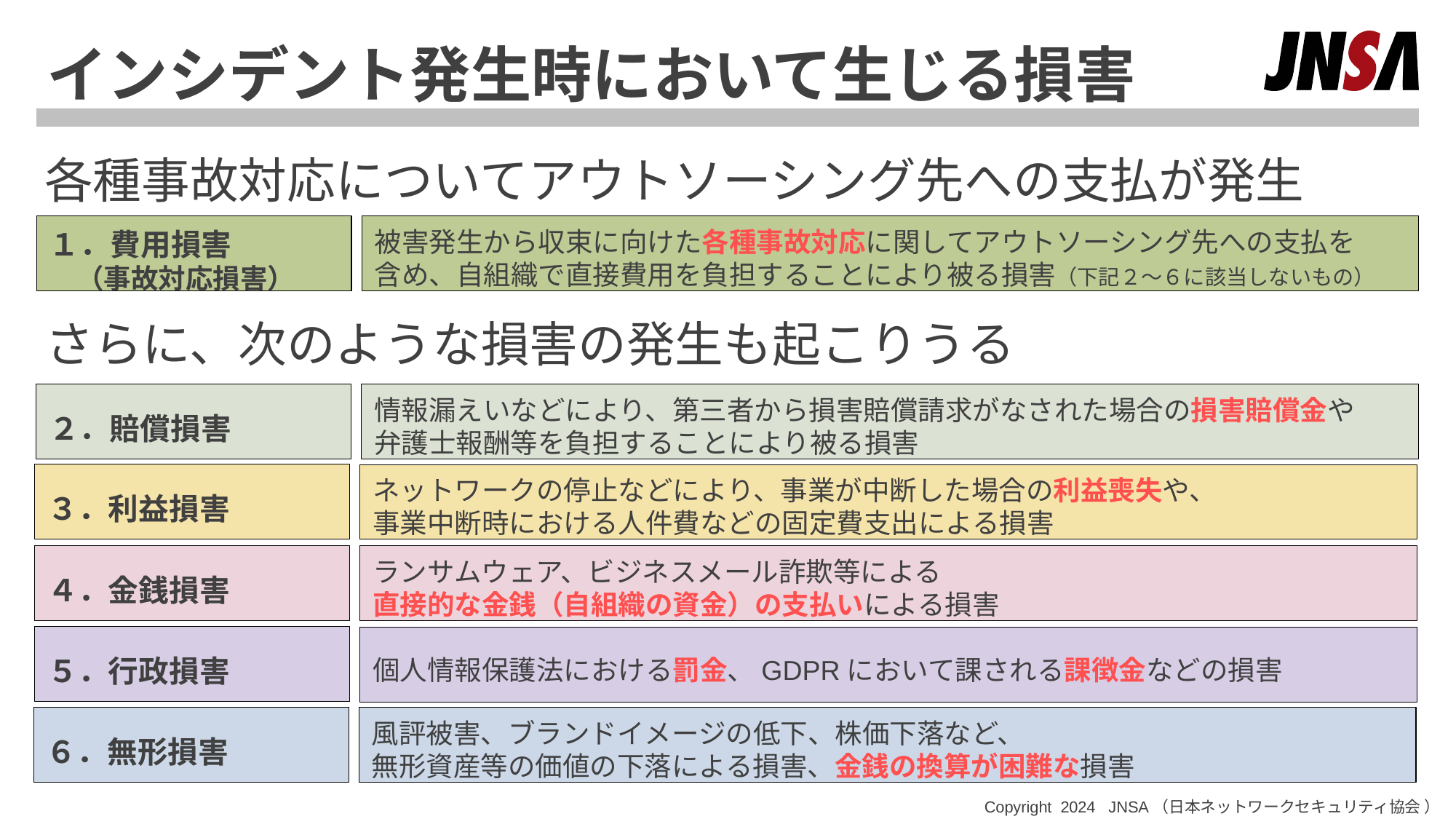

# インシデント発生時において生じる損害
各種事故対応についてアウトソーシング先への支払が発生
被害発生から収束に向けた各種事故対応に関してアウトソーシング先への支払を
含め、自組織で直接費用を負担することにより被る損害（下記２～６に該当しないもの）
１．費用損害
　（事故対応損害）
情報漏えいなどにより、第三者から損害賠償請求がなされた場合の損害賠償金や
弁護士報酬等を負担することにより被る損害
２．賠償損害
３．利益損害
ネットワークの停止などにより、事業が中断した場合の利益喪失や、
事業中断時における人件費などの固定費支出による損害
４．金銭損害
ランサムウェア、ビジネスメール詐欺等による
直接的な金銭（自組織の資金）の支払いによる損害
５．行政損害
個人情報保護法における罰金、GDPRにおいて課される課徴金などの損害
６．無形損害
風評被害、ブランドイメージの低下、株価下落など、
無形資産等の価値の下落による損害、金銭の換算が困難な損害
さらに、次のような損害の発生も起こりうる
Copyright  2024   JNSA（日本ネットワークセキュリティ協会 ​‌）​